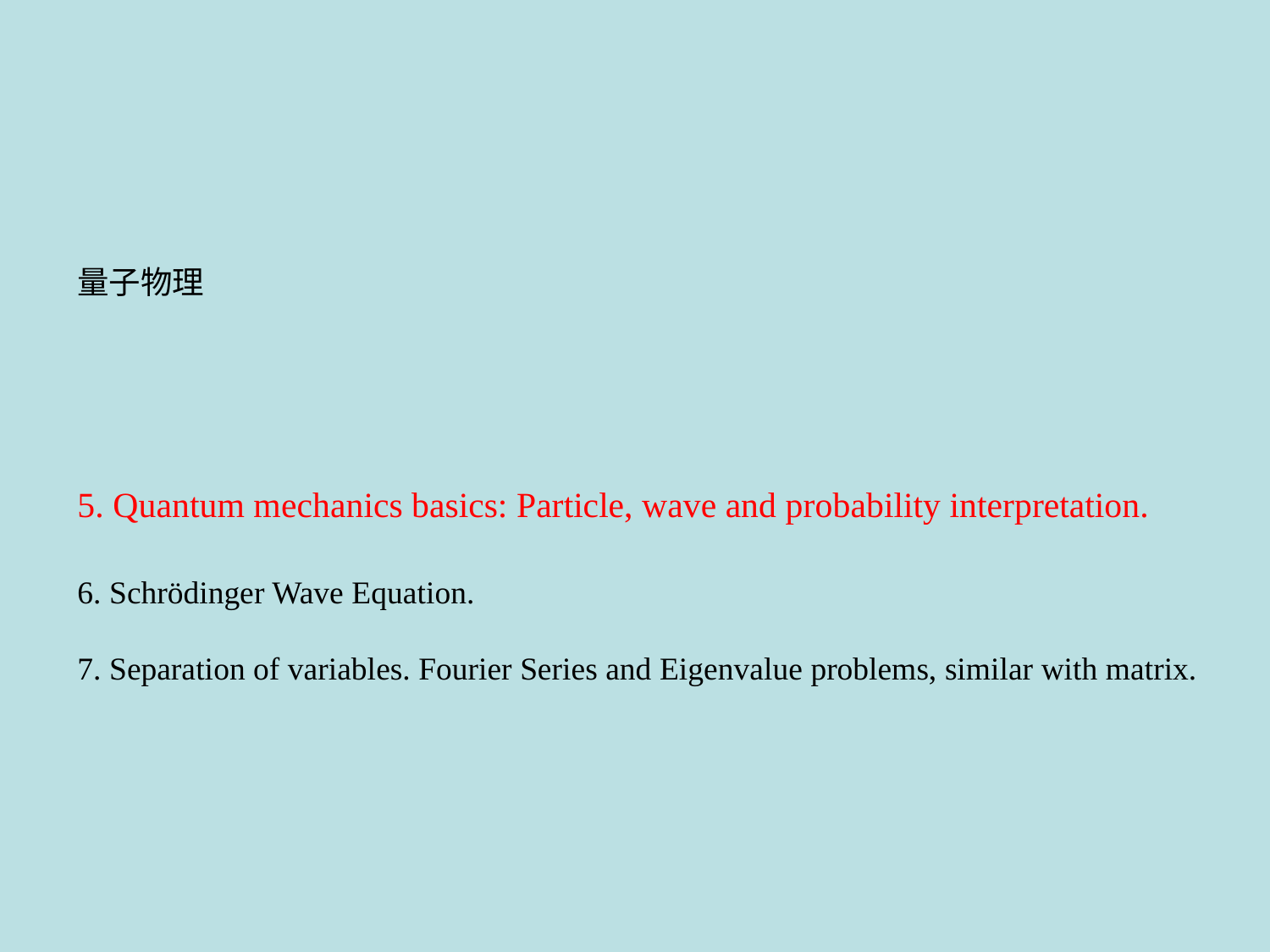

量子物理
5. Quantum mechanics basics: Particle, wave and probability interpretation.
6. Schrödinger Wave Equation.

7. Separation of variables. Fourier Series and Eigenvalue problems, similar with matrix.